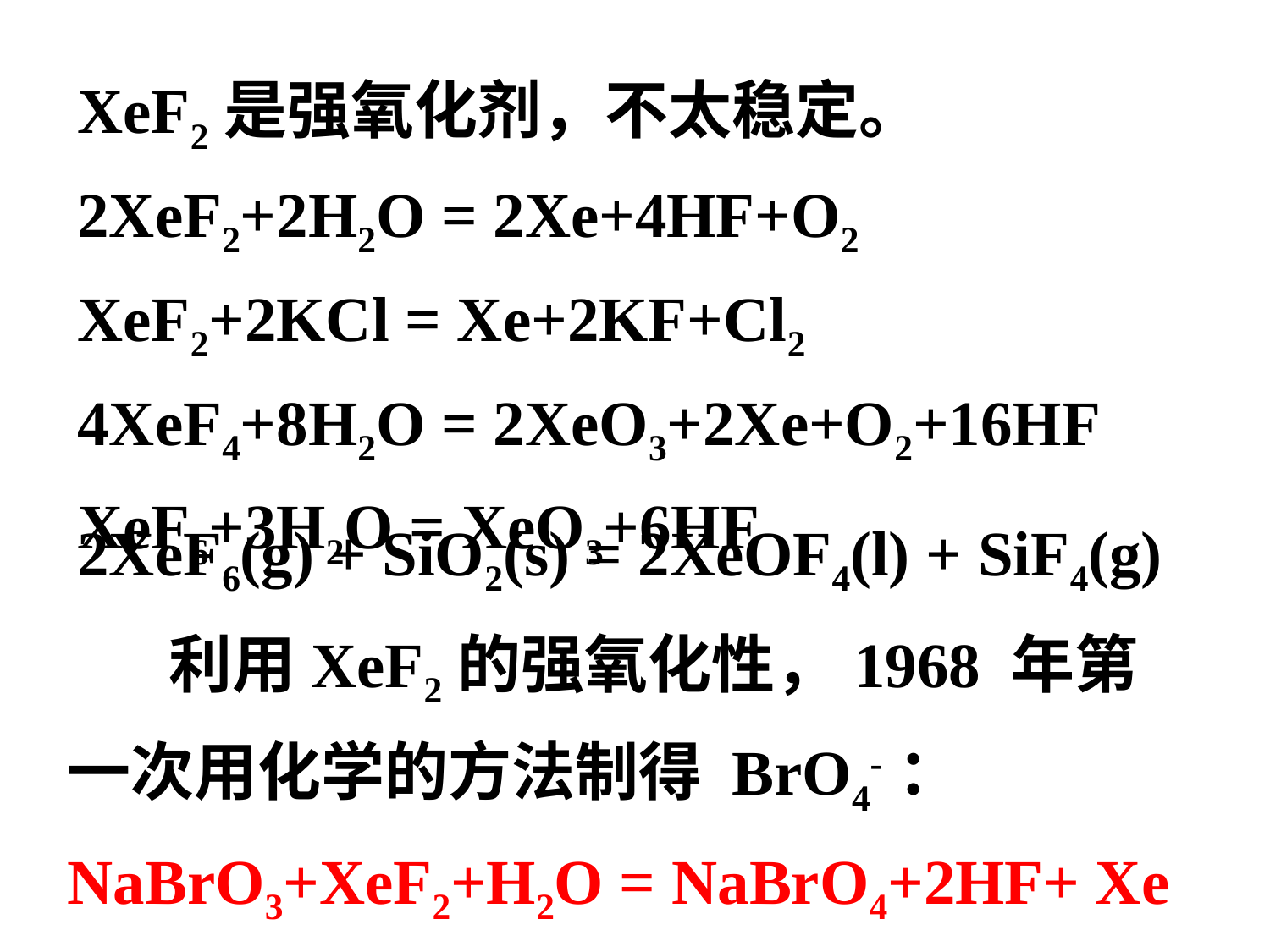

XeF2是强氧化剂，不太稳定。
2XeF2+2H2O = 2Xe+4HF+O2
XeF2+2KCl = Xe+2KF+Cl2
4XeF4+8H2O = 2XeO3+2Xe+O2+16HF
XeF6+3H2O = XeO3+6HF
2XeF6(g) + SiO2(s) = 2XeOF4(l) + SiF4(g)
      利用XeF2的强氧化性，1968 年第一次用化学的方法制得 BrO4-：
NaBrO3+XeF2+H2O = NaBrO4+2HF+ Xe
342